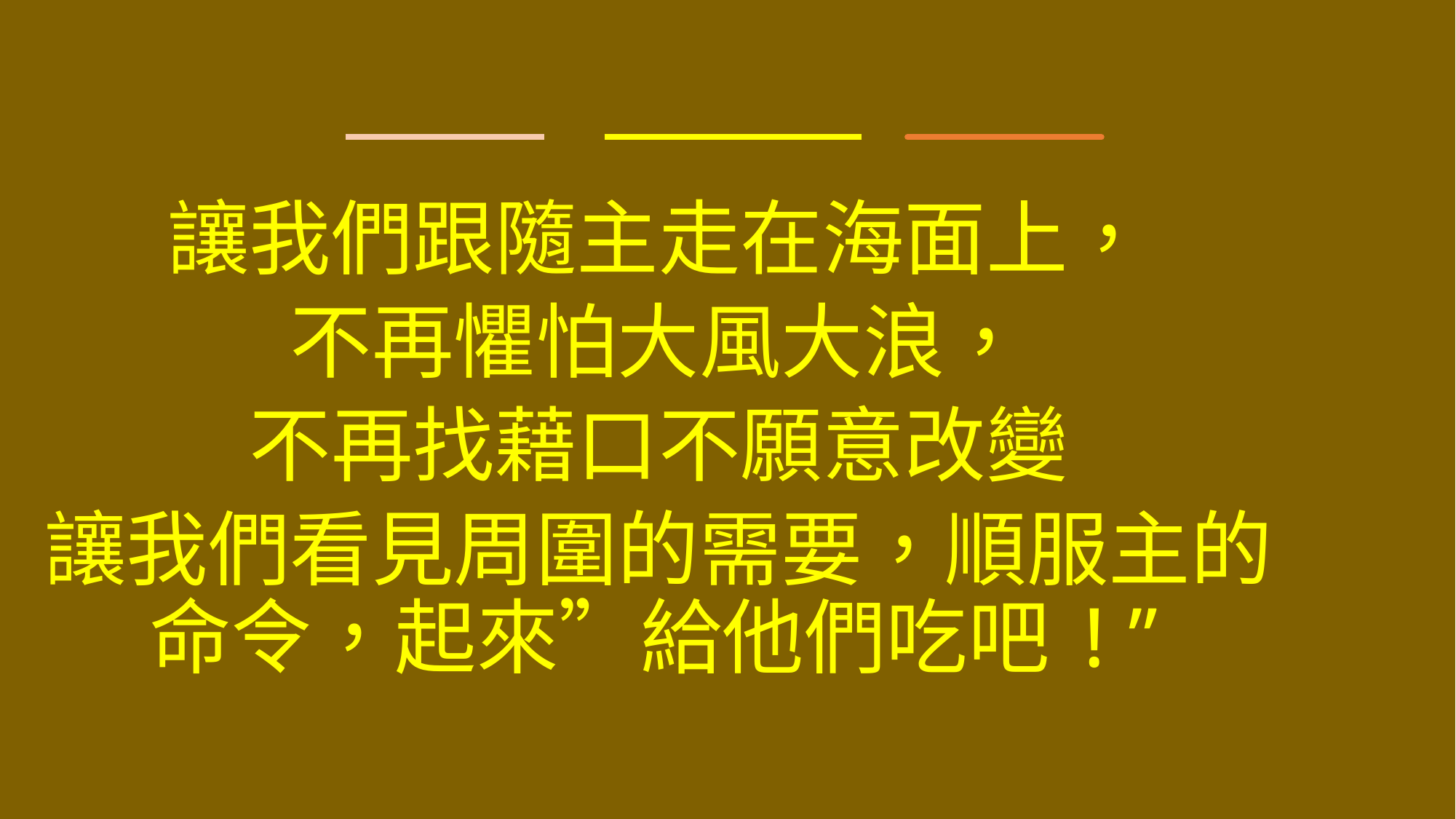

讓我們跟隨主走在海面上，
不再懼怕大風大浪，
不再找藉口不願意改變
讓我們看見周圍的需要，順服主的命令，起來”給他們吃吧!”